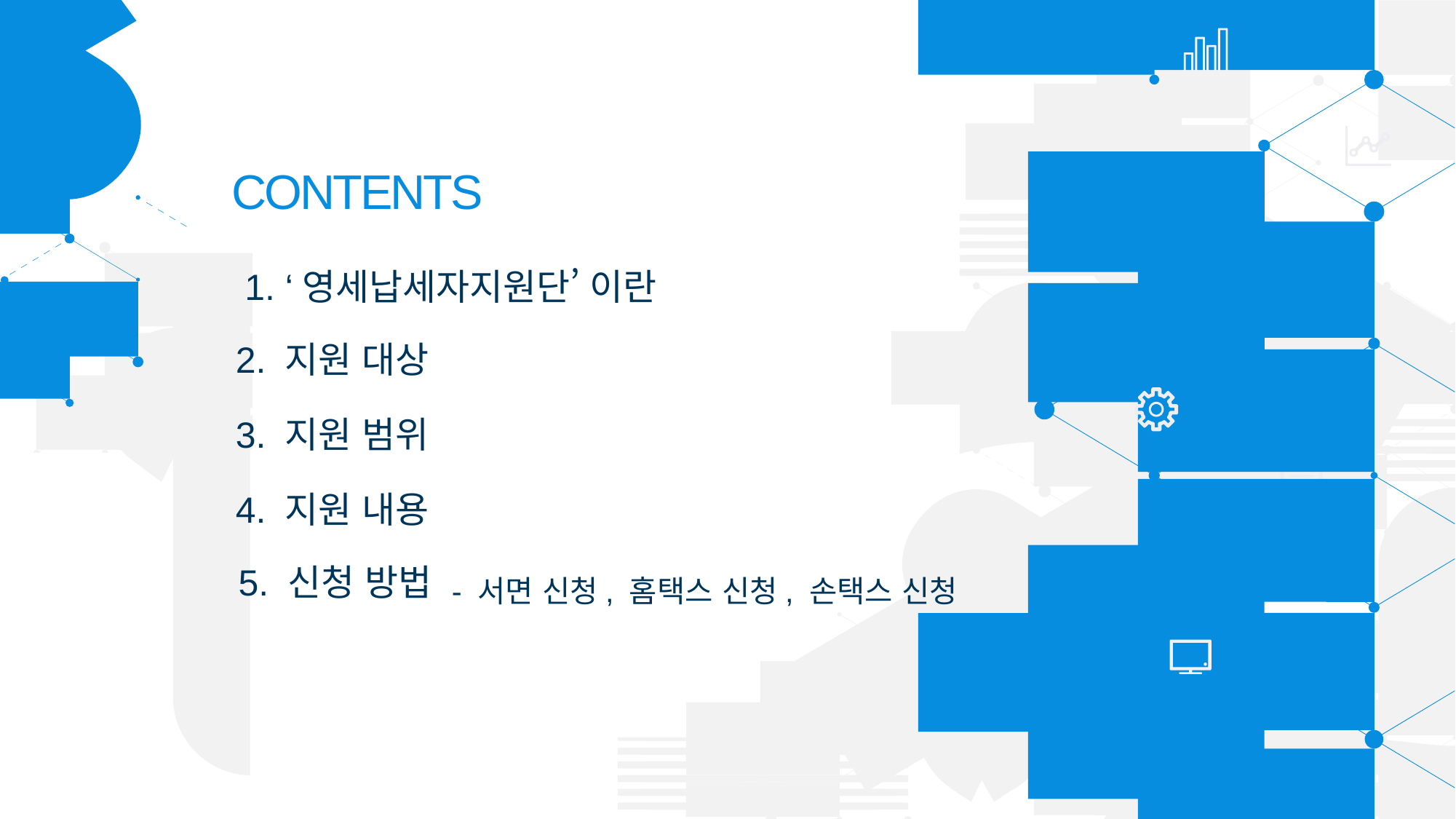

CONTENTS
1. ‘영세납세자지원단’ 이란
2. 지원 대상
3. 지원 범위
4. 지원 내용
- 서면 신청, 홈택스 신청, 손택스 신청
5. 신청 방법